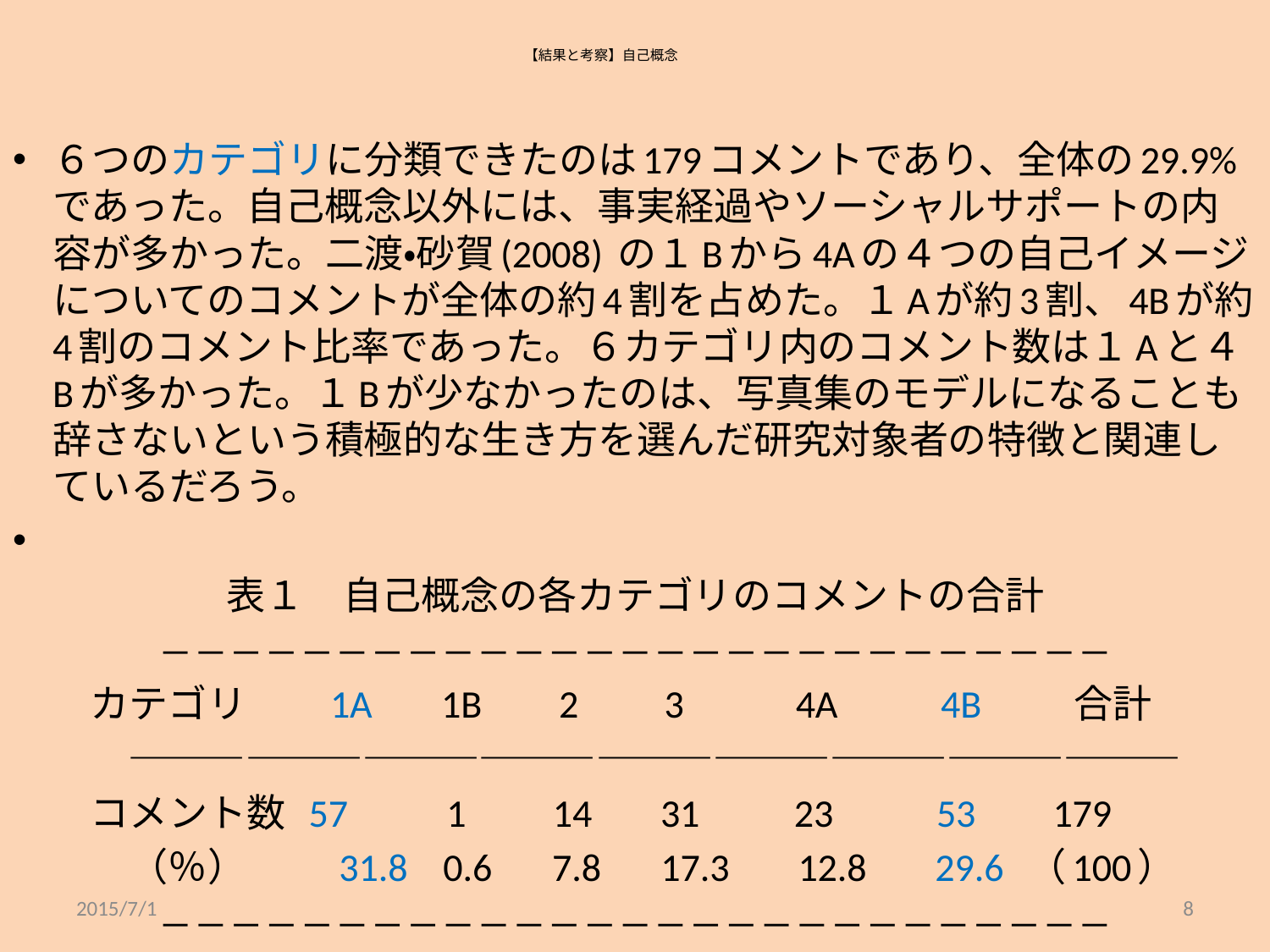

# 【結果と考察】自己概念
６つのカテゴリに分類できたのは179コメントであり、全体の29.9%であった。自己概念以外には、事実経過やソーシャルサポートの内容が多かった。二渡・砂賀(2008) の１Bから4Aの４つの自己イメージについてのコメントが全体の約4割を占めた。１Aが約3割、4Bが約4割のコメント比率であった。６カテゴリ内のコメント数は１Aと４Bが多かった。１Bが少なかったのは、写真集のモデルになることも辞さないという積極的な生き方を選んだ研究対象者の特徴と関連しているだろう。

表１　自己概念の各カテゴリのコメントの合計
―――――――――――――――――――――――――――
　　カテゴリ　　1A  　1B　   2　    3　       4A　      4B　 　合計
　―――――――――――――――――――――――――――
　　コメント数  57　 　1    　14　  31　     23　      53　   179
　　　（％）　 　31.8    0.6　 7.8　 17.3　  12.8　  29.6  （100）
―――――――――――――――――――――――――――

2015/7/1
8